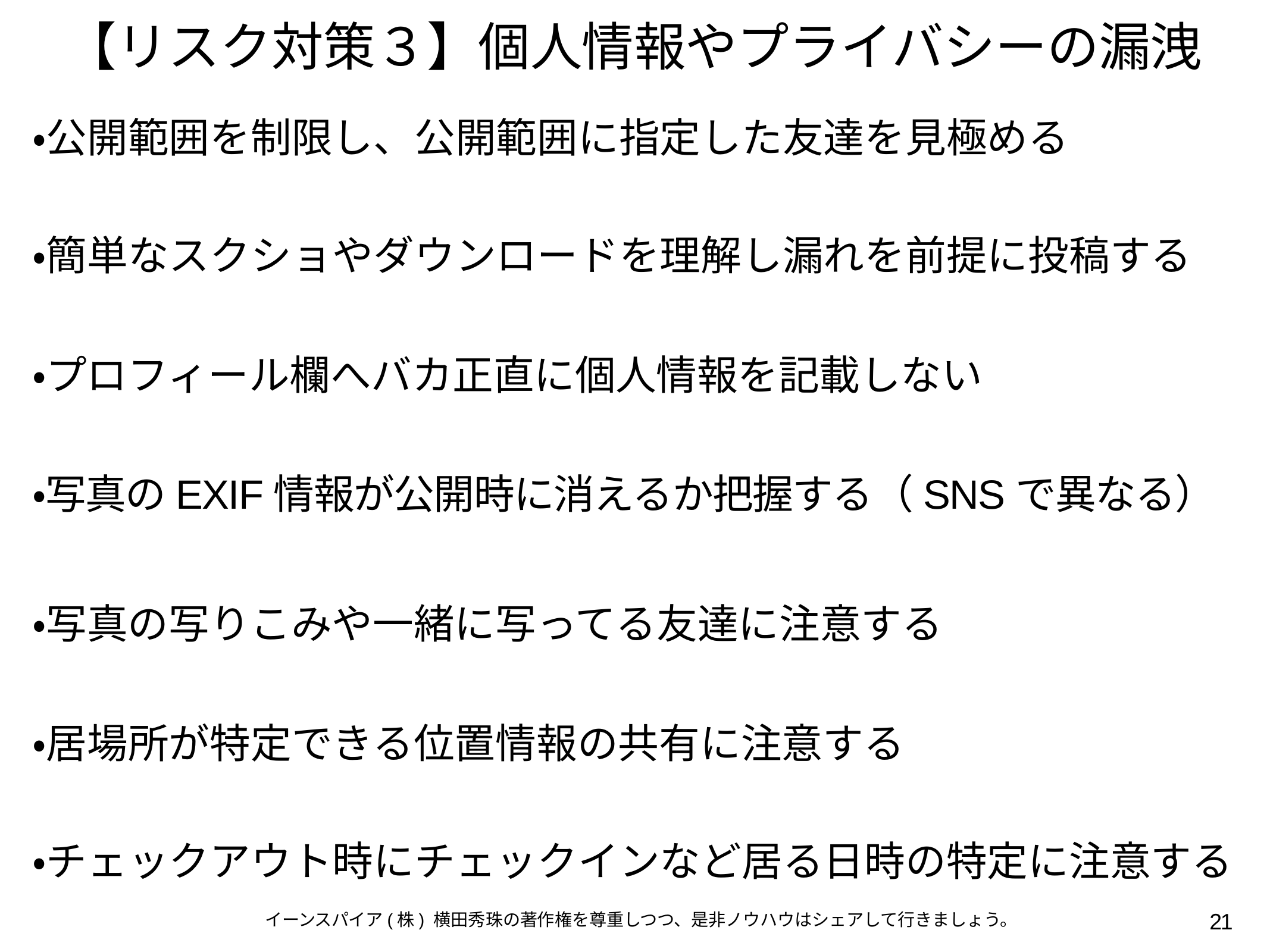

# 【リスク対策３】個人情報やプライバシーの漏洩
・公開範囲を制限し、公開範囲に指定した友達を見極める

・簡単なスクショやダウンロードを理解し漏れを前提に投稿する

・プロフィール欄へバカ正直に個人情報を記載しない

・写真のEXIF情報が公開時に消えるか把握する（SNSで異なる）

・写真の写りこみや一緒に写ってる友達に注意する

・居場所が特定できる位置情報の共有に注意する

・チェックアウト時にチェックインなど居る日時の特定に注意する
21
イーンスパイア(株) 横田秀珠の著作権を尊重しつつ、是非ノウハウはシェアして行きましょう。